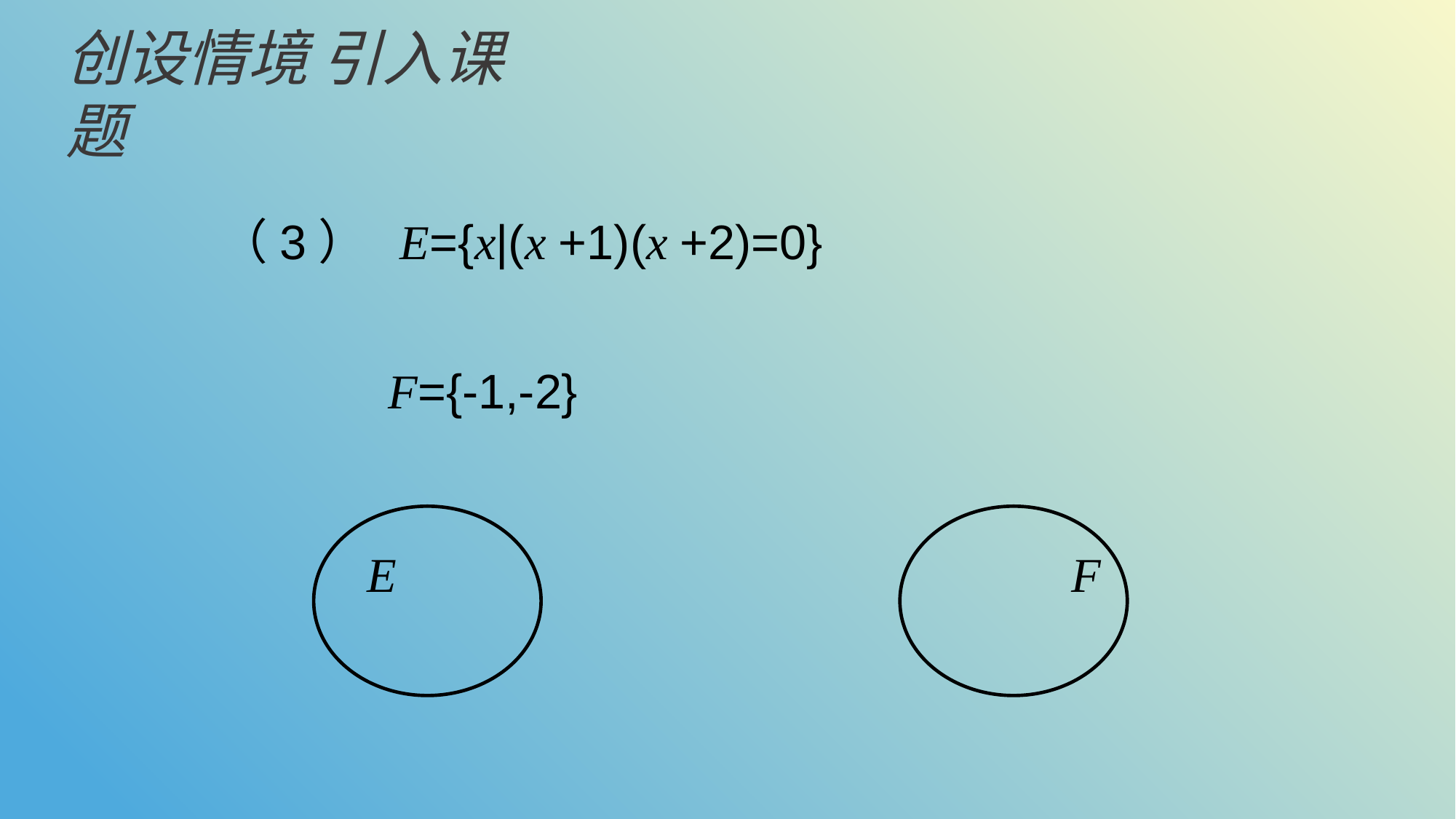

创设情境 引入课题
（3）  E={x|(x +1)(x +2)=0}
F={-1,-2}

E

F